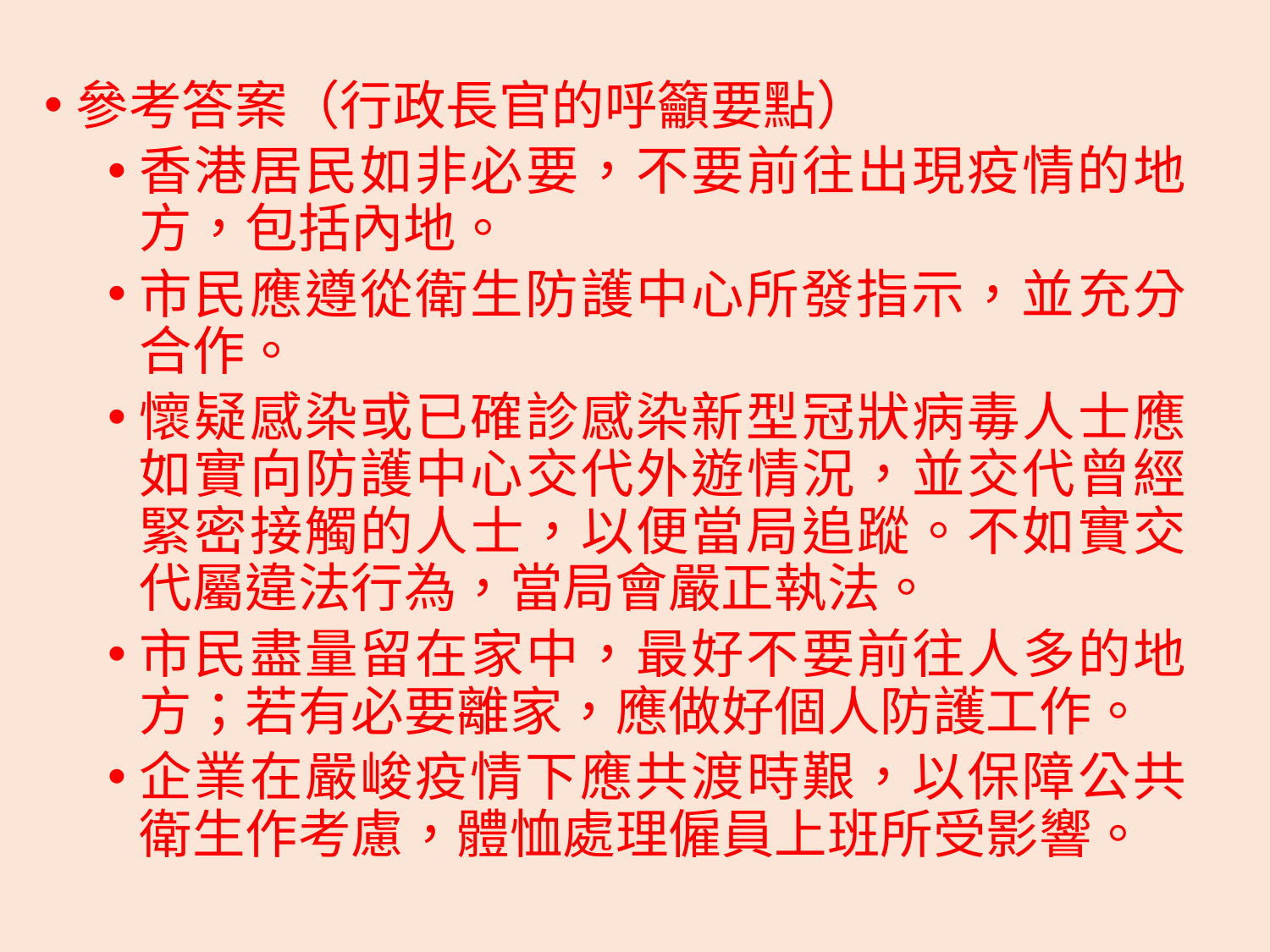

參考答案（行政長官的呼籲要點）
香港居民如非必要，不要前往出現疫情的地方，包括內地。
市民應遵從衛生防護中心所發指示，並充分合作。
懷疑感染或已確診感染新型冠狀病毒人士應如實向防護中心交代外遊情況，並交代曾經緊密接觸的人士，以便當局追蹤。不如實交代屬違法行為，當局會嚴正執法。
市民盡量留在家中，最好不要前往人多的地方；若有必要離家，應做好個人防護工作。
企業在嚴峻疫情下應共渡時艱，以保障公共衛生作考慮，體恤處理僱員上班所受影響。